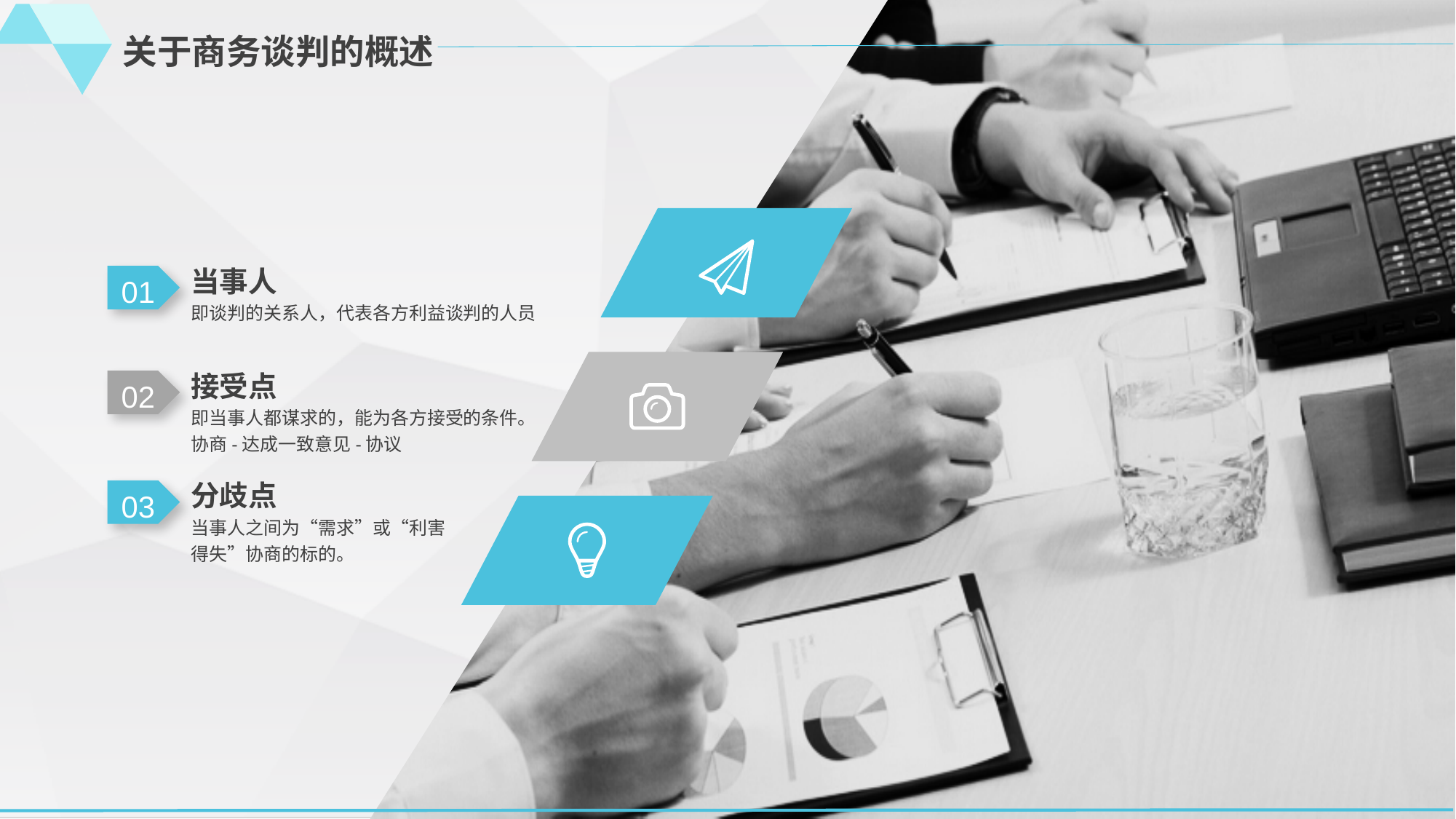

关于商务谈判的概述

当事人
即谈判的关系人，代表各方利益谈判的人员
01

接受点
即当事人都谋求的，能为各方接受的条件。协商-达成一致意见-协议
02
分歧点
当事人之间为“需求”或“利害得失”协商的标的。
03